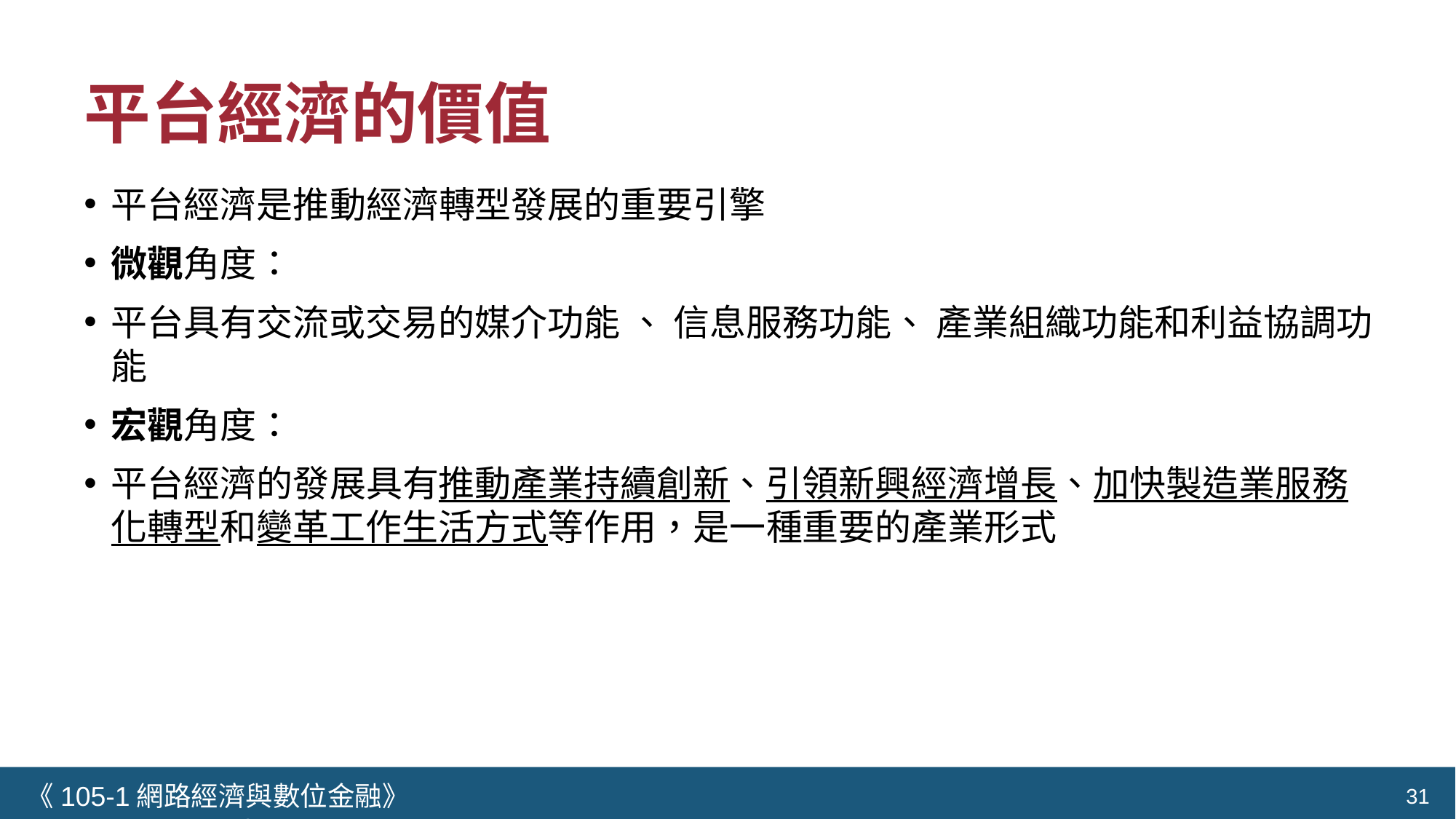

# 平台經濟的價值
平台經濟是推動經濟轉型發展的重要引擎
微觀角度：
平台具有交流或交易的媒介功能 、 信息服務功能、 產業組織功能和利益協調功能
宏觀角度：
平台經濟的發展具有推動產業持續創新、引領新興經濟增長、加快製造業服務化轉型和變革工作生活方式等作用，是一種重要的產業形式

《105-1網路經濟與數位金融》                                                                                                                                             NCTU.IIM.IEBI Lab
31